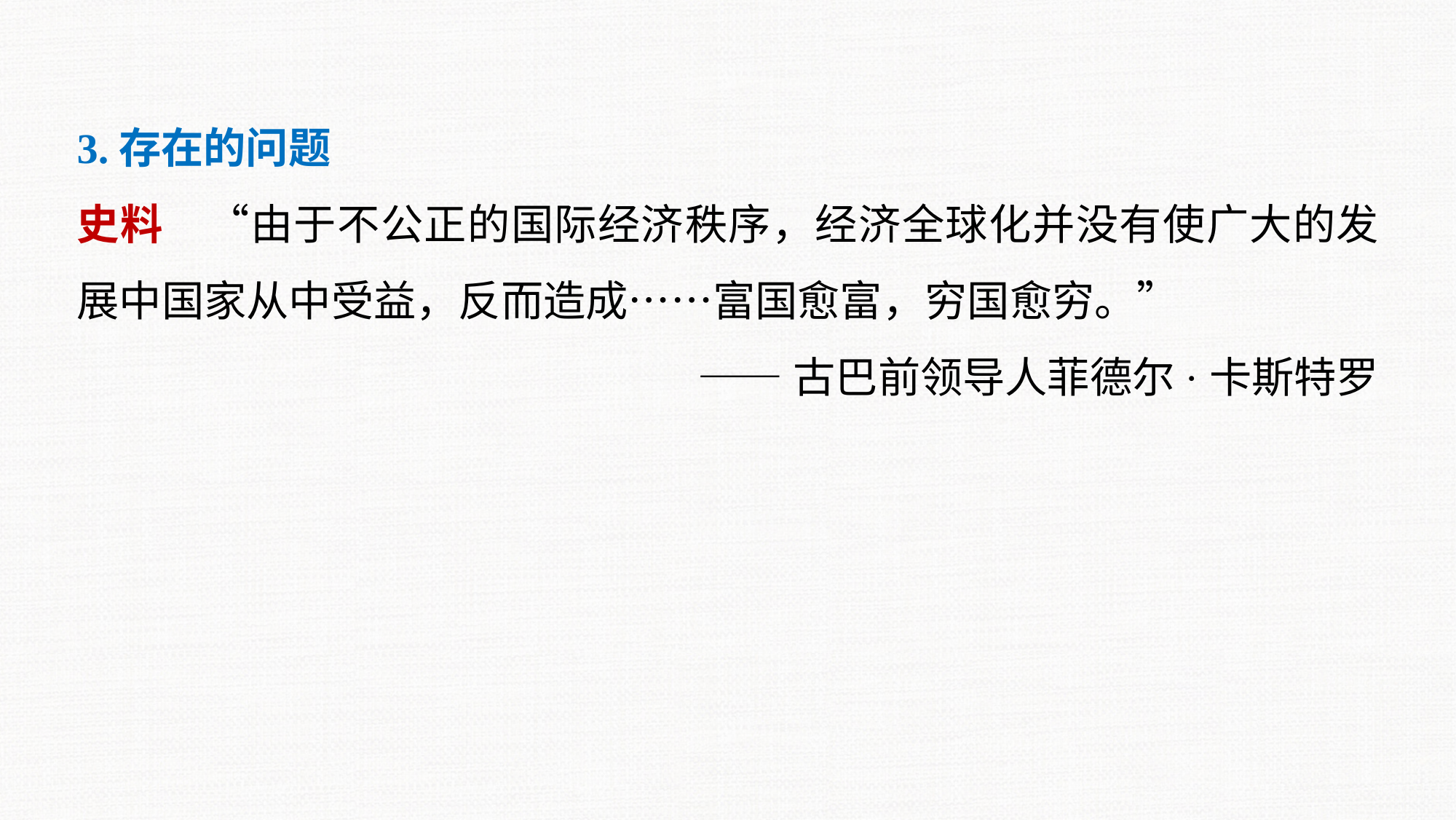

3.存在的问题
史料　“由于不公正的国际经济秩序，经济全球化并没有使广大的发展中国家从中受益，反而造成……富国愈富，穷国愈穷。”
——古巴前领导人菲德尔·卡斯特罗